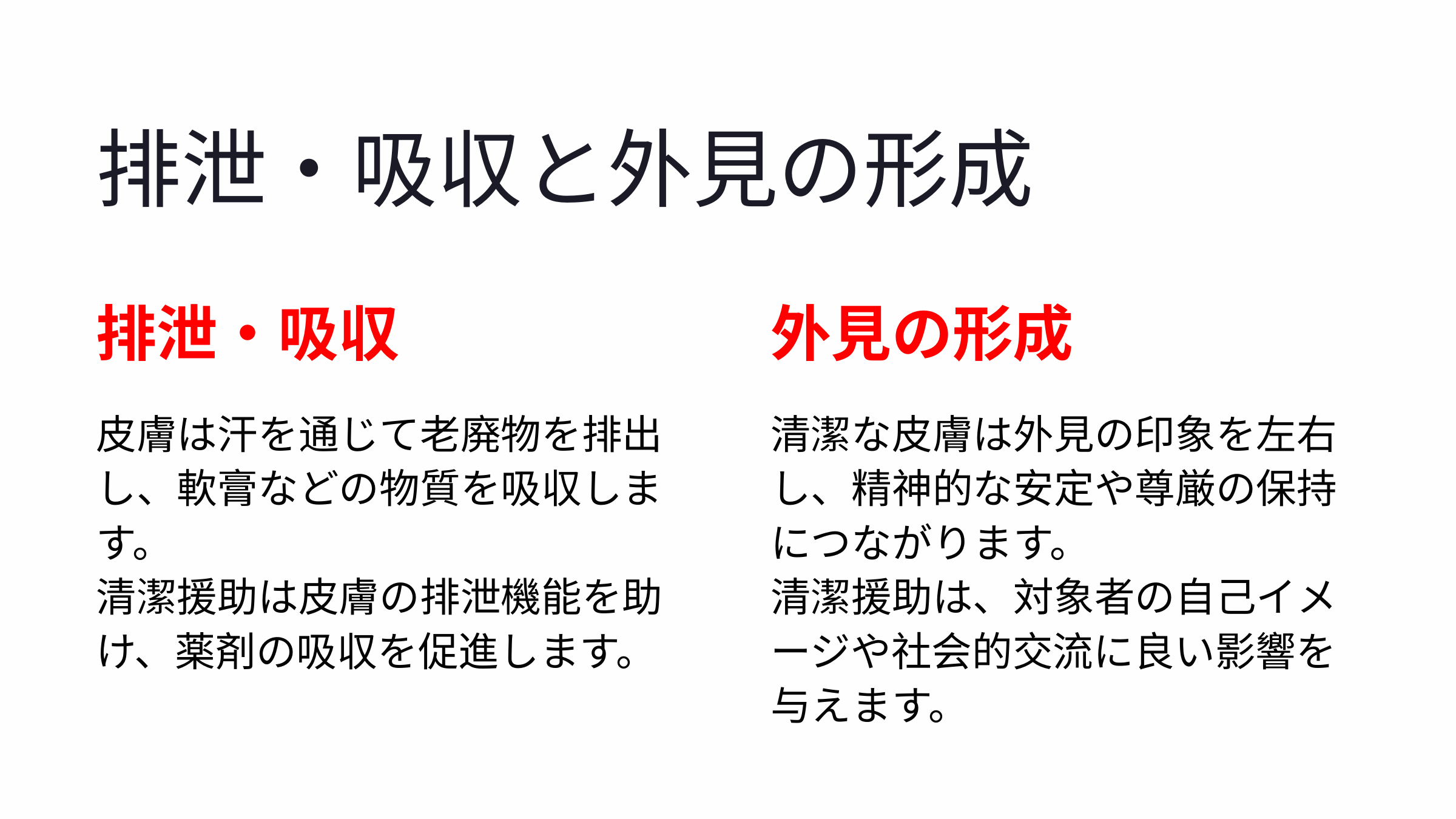

排泄・吸収と外見の形成
排泄・吸収
外見の形成
皮膚は汗を通じて老廃物を排出し、軟膏などの物質を吸収します。
清潔援助は皮膚の排泄機能を助け、薬剤の吸収を促進します。
清潔な皮膚は外見の印象を左右し、精神的な安定や尊厳の保持につながります。
清潔援助は、対象者の自己イメージや社会的交流に良い影響を与えます。